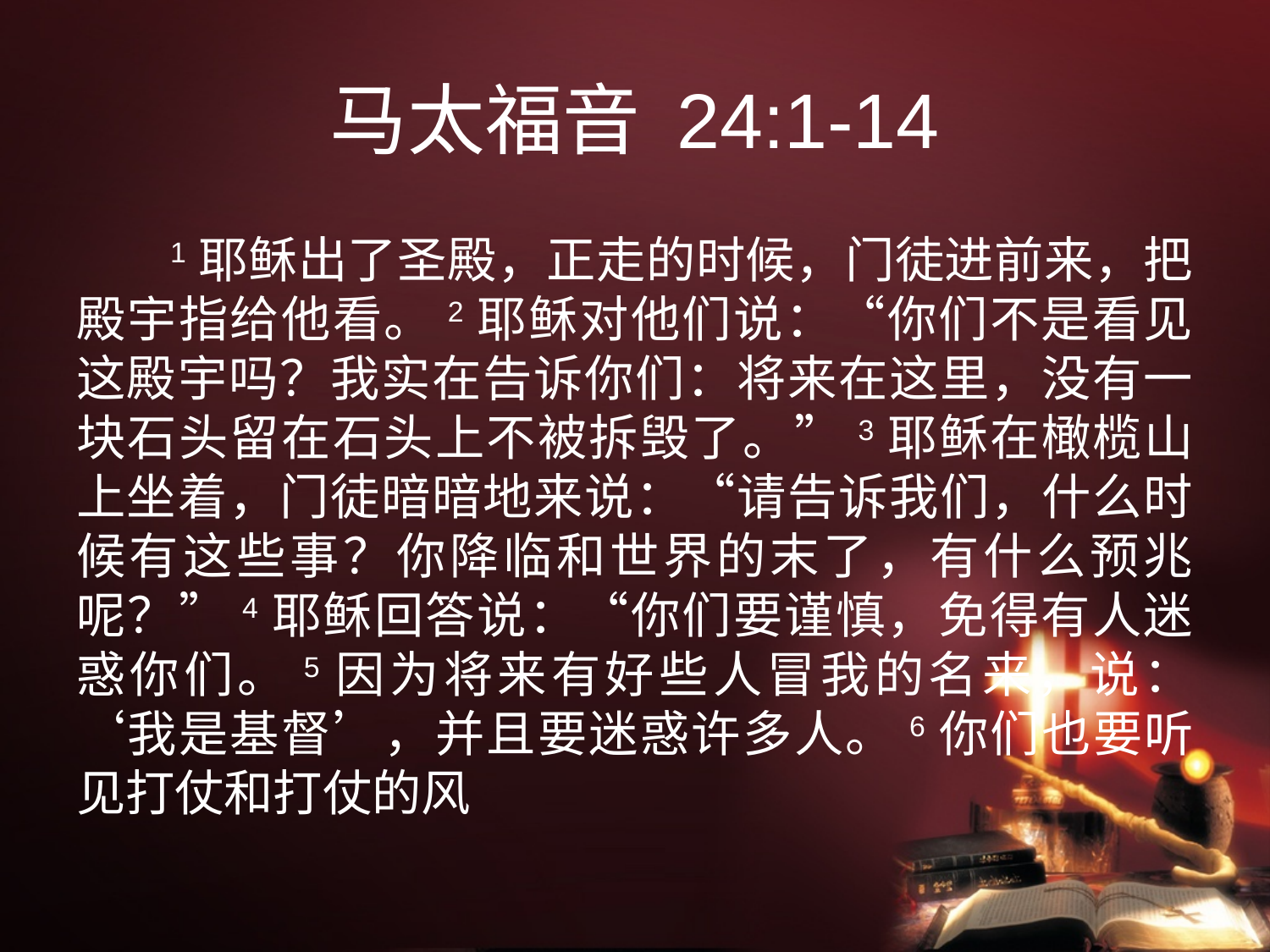

# 马太福音 24:1-14
           1耶稣出了圣殿，正走的时候，门徒进前来，把殿宇指给他看。2耶稣对他们说：“你们不是看见这殿宇吗？我实在告诉你们：将来在这里，没有一块石头留在石头上不被拆毁了。”3耶稣在橄榄山上坐着，门徒暗暗地来说：“请告诉我们，什么时候有这些事？你降临和世界的末了，有什么预兆呢？”4耶稣回答说：“你们要谨慎，免得有人迷惑你们。5因为将来有好些人冒我的名来，说：‘我是基督’，并且要迷惑许多人。6你们也要听见打仗和打仗的风